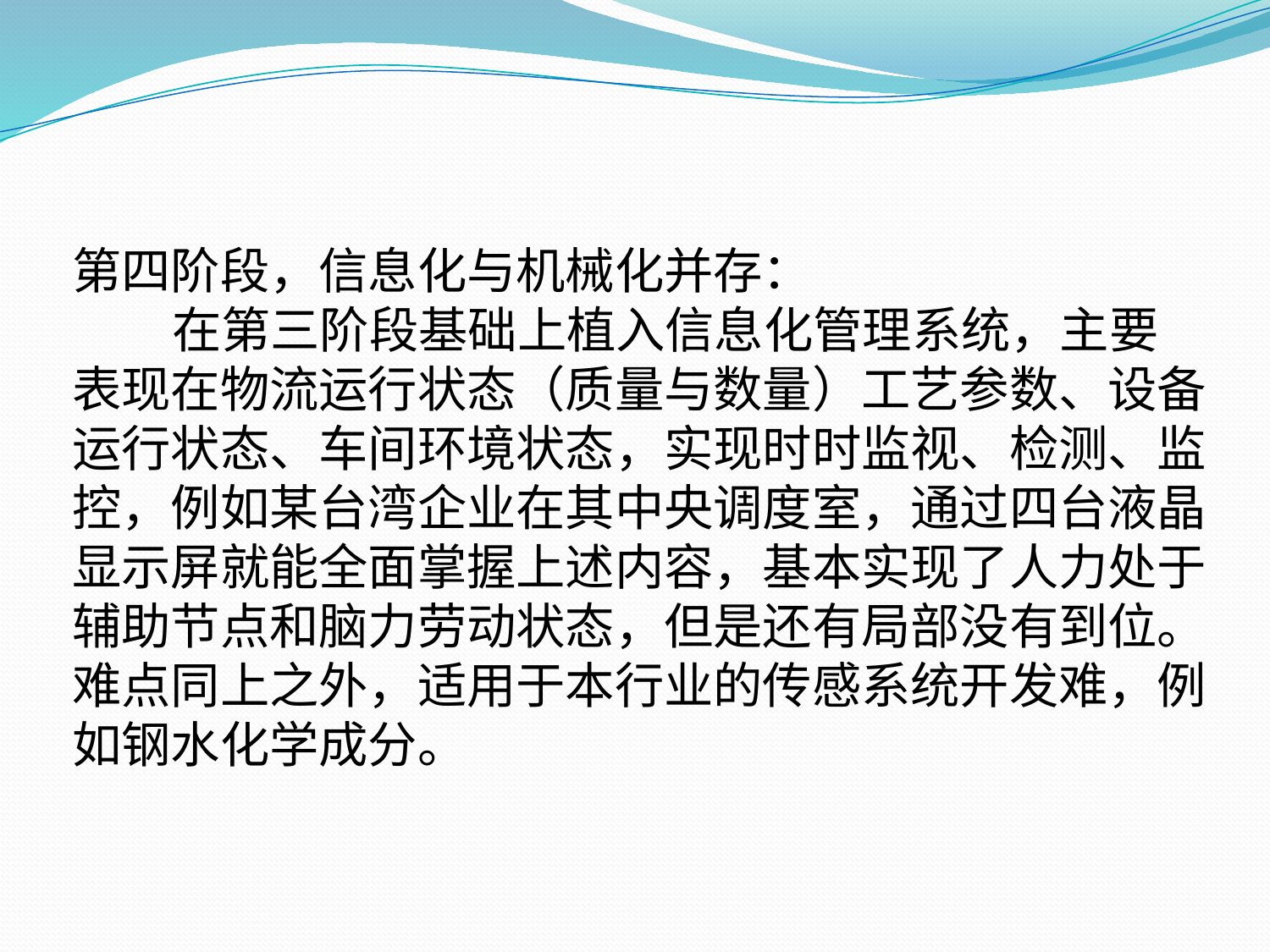

第四阶段，信息化与机械化并存：
        在第三阶段基础上植入信息化管理系统，主要表现在物流运行状态（质量与数量）工艺参数、设备运行状态、车间环境状态，实现时时监视、检测、监控，例如某台湾企业在其中央调度室，通过四台液晶显示屏就能全面掌握上述内容，基本实现了人力处于辅助节点和脑力劳动状态，但是还有局部没有到位。难点同上之外，适用于本行业的传感系统开发难，例如钢水化学成分。